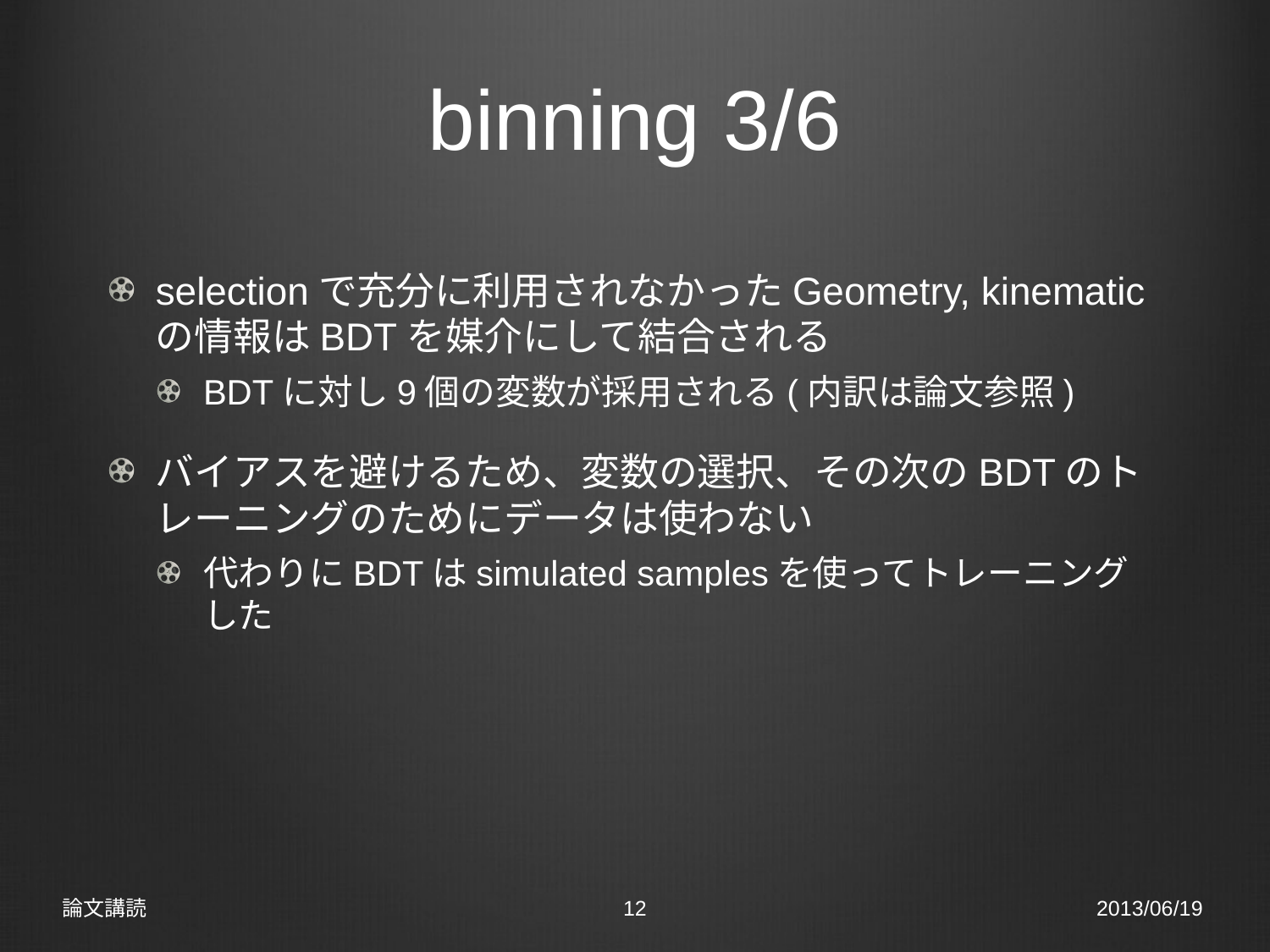

# binning 3/6
selectionで充分に利用されなかったGeometry, kinematicの情報はBDTを媒介にして結合される
BDTに対し9個の変数が採用される(内訳は論文参照)
バイアスを避けるため、変数の選択、その次のBDTのトレーニングのためにデータは使わない
代わりにBDTはsimulated samplesを使ってトレーニングした
論文講読
12
2013/06/19